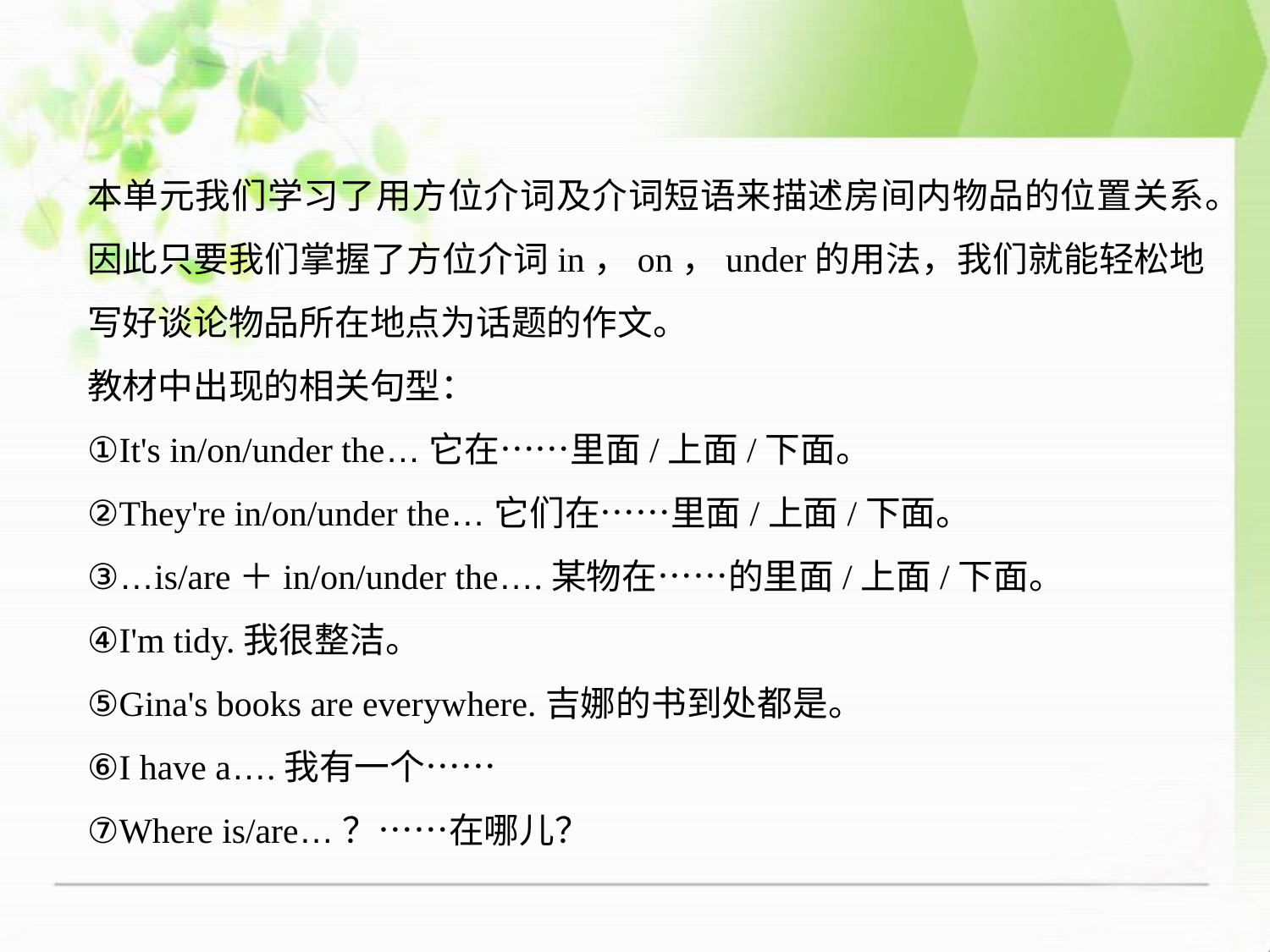

本单元我们学习了用方位介词及介词短语来描述房间内物品的位置关系。因此只要我们掌握了方位介词in，on，under的用法，我们就能轻松地写好谈论物品所在地点为话题的作文。
教材中出现的相关句型：
①It's in/on/under the…它在……里面/上面/下面。
②They're in/on/under the…它们在……里面/上面/下面。
③…is/are＋in/on/under the….某物在……的里面/上面/下面。
④I'm tidy.我很整洁。
⑤Gina's books are everywhere.吉娜的书到处都是。
⑥I have a….我有一个……
⑦Where is/are…？……在哪儿？